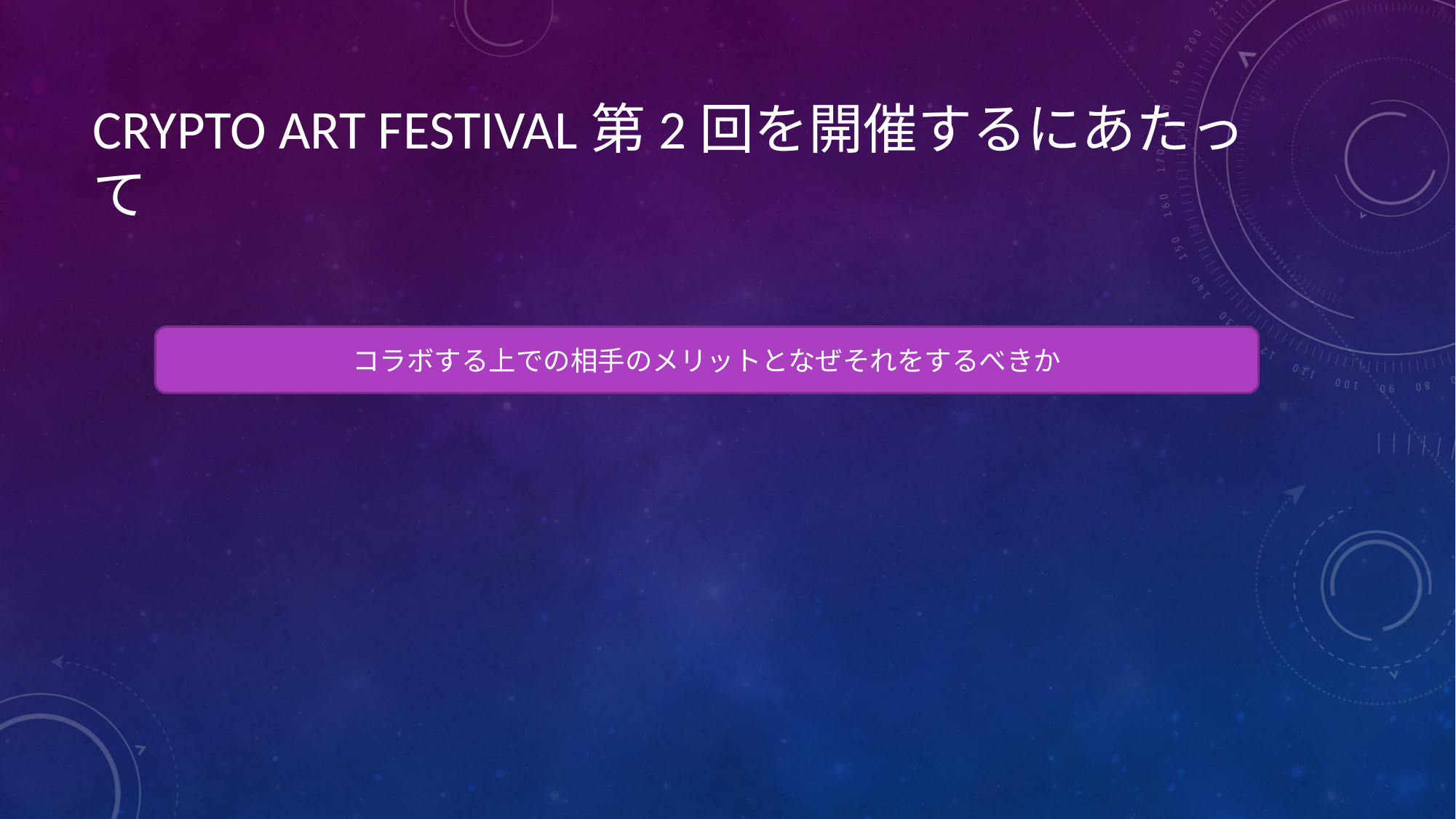

# Crypto Art Festival第2回を開催するにあたって
コラボする上での相手のメリットとなぜそれをするべきか